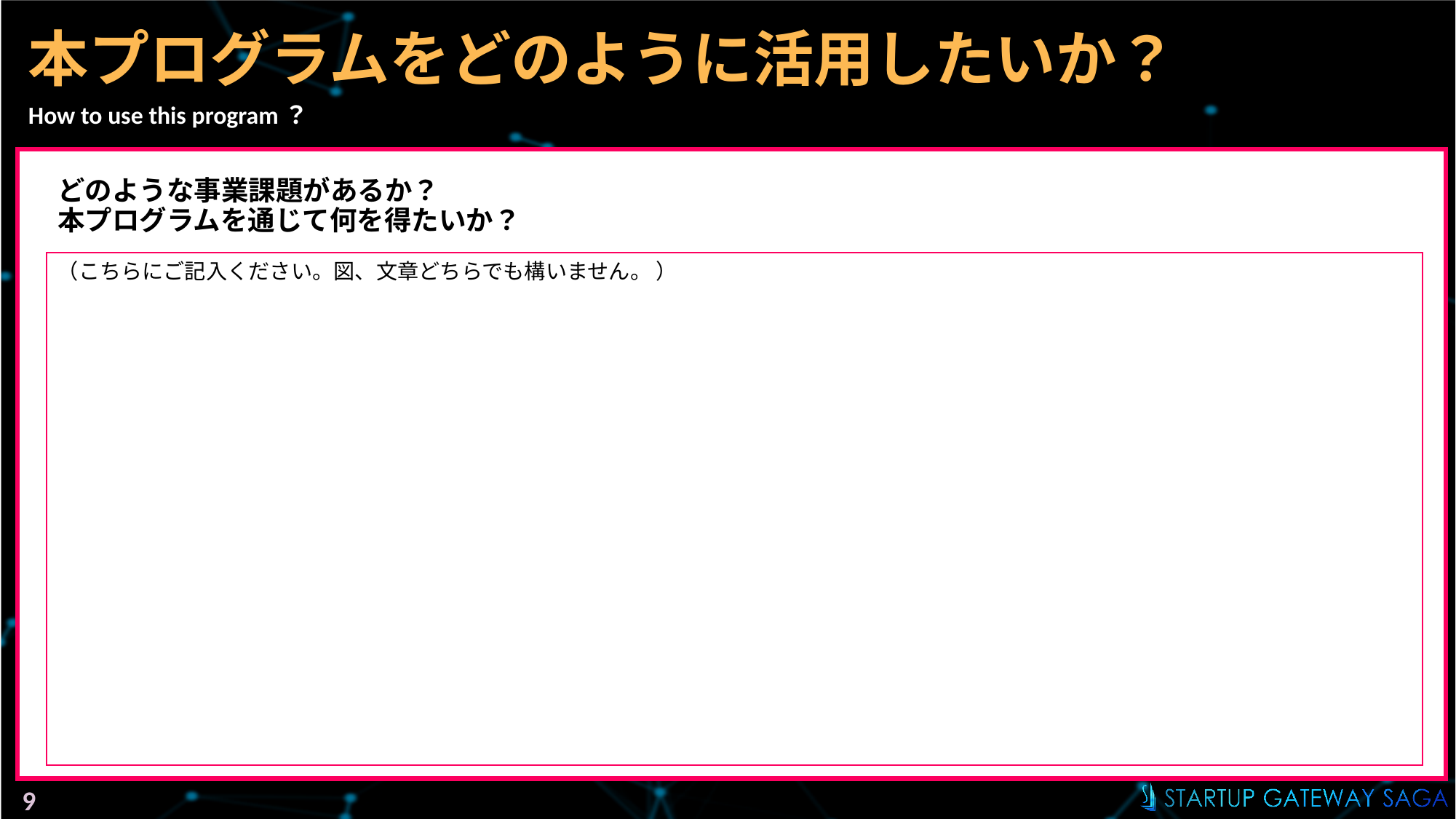

本プログラムをどのように活用したいか？
How to use this program？

どのような事業課題があるか？
本プログラムを通じて何を得たいか？
（こちらにご記入ください。図、文章どちらでも構いません。 ）

図、文章は問いません。
9